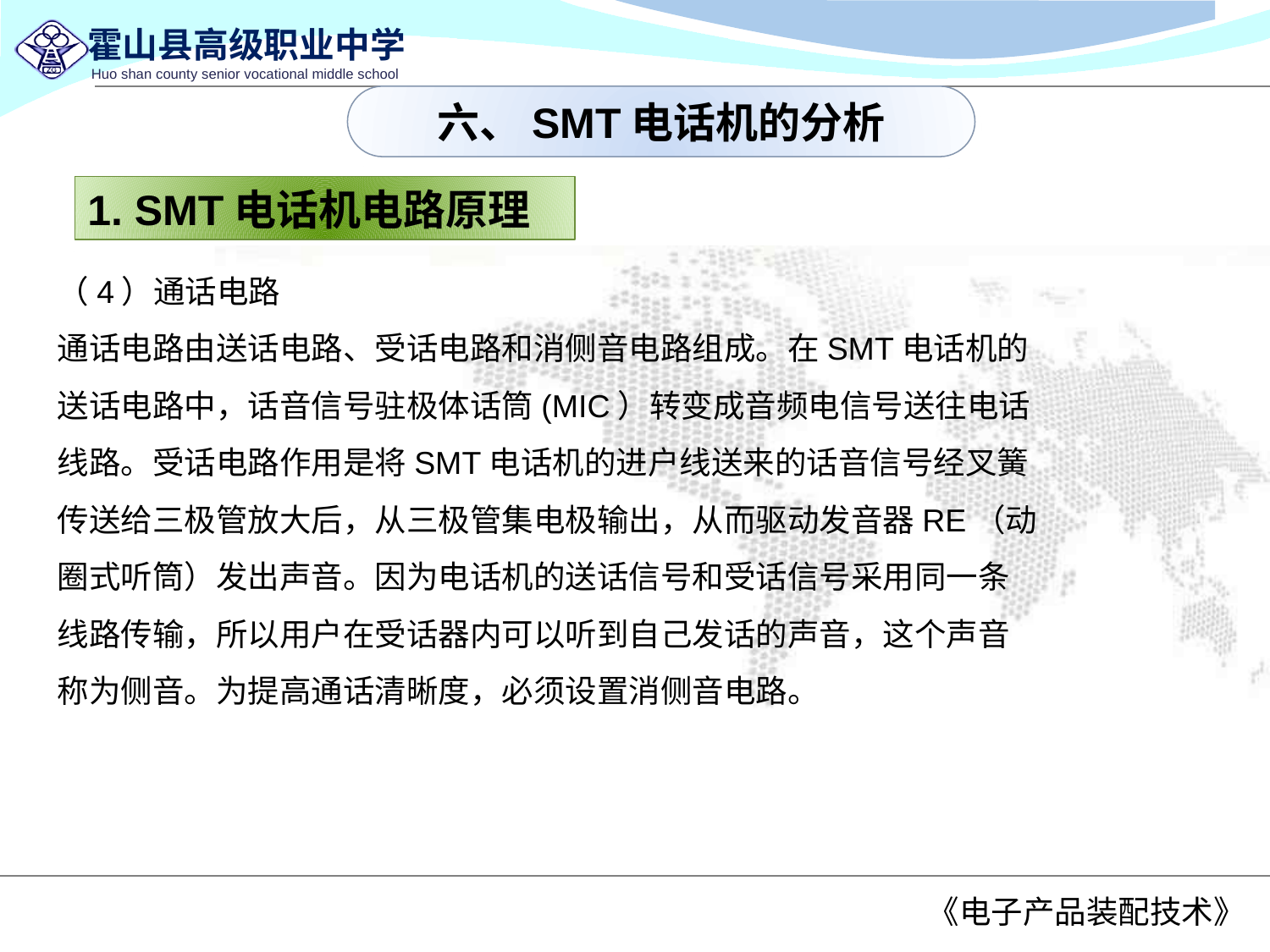

六、SMT电话机的分析
1. SMT电话机电路原理
（4）通话电路
通话电路由送话电路、受话电路和消侧音电路组成。在SMT电话机的送话电路中，话音信号驻极体话筒(MIC）转变成音频电信号送往电话线路。受话电路作用是将SMT电话机的进户线送来的话音信号经叉簧传送给三极管放大后，从三极管集电极输出，从而驱动发音器RE（动圈式听筒）发出声音。因为电话机的送话信号和受话信号采用同一条线路传输，所以用户在受话器内可以听到自己发话的声音，这个声音称为侧音。为提高通话清晰度，必须设置消侧音电路。